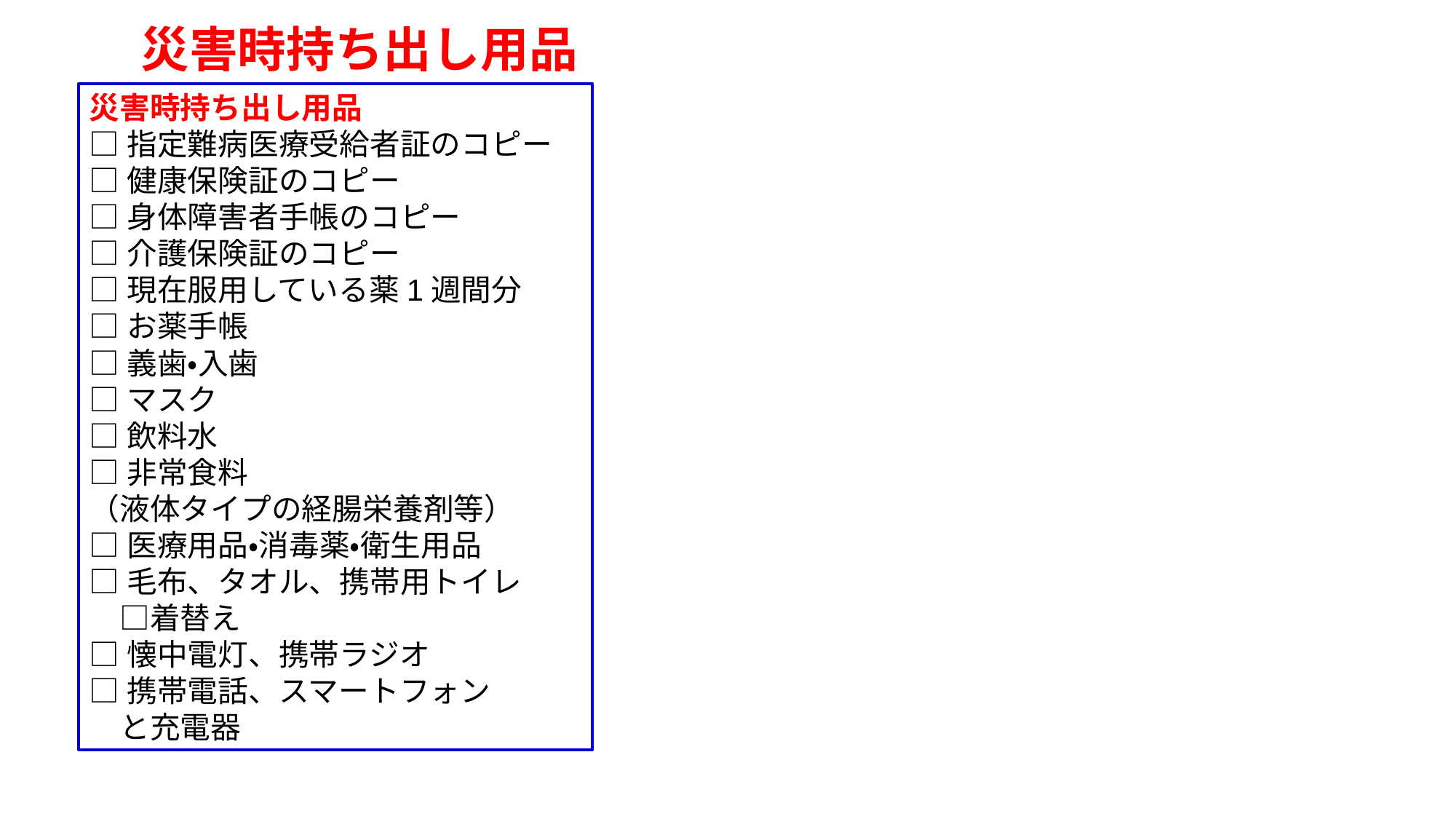

災害時持ち出し用品
災害時持ち出し用品
□指定難病医療受給者証のコピー
□健康保険証のコピー
□身体障害者手帳のコピー
□介護保険証のコピー
□現在服用している薬1週間分
□お薬手帳
□義歯・入歯
□マスク
□飲料水
□非常食料
（液体タイプの経腸栄養剤等）
□医療用品・消毒薬・衛生用品
□毛布、タオル、携帯用トイレ   　　□着替え
□懐中電灯、携帯ラジオ
□携帯電話、スマートフォン
　と充電器